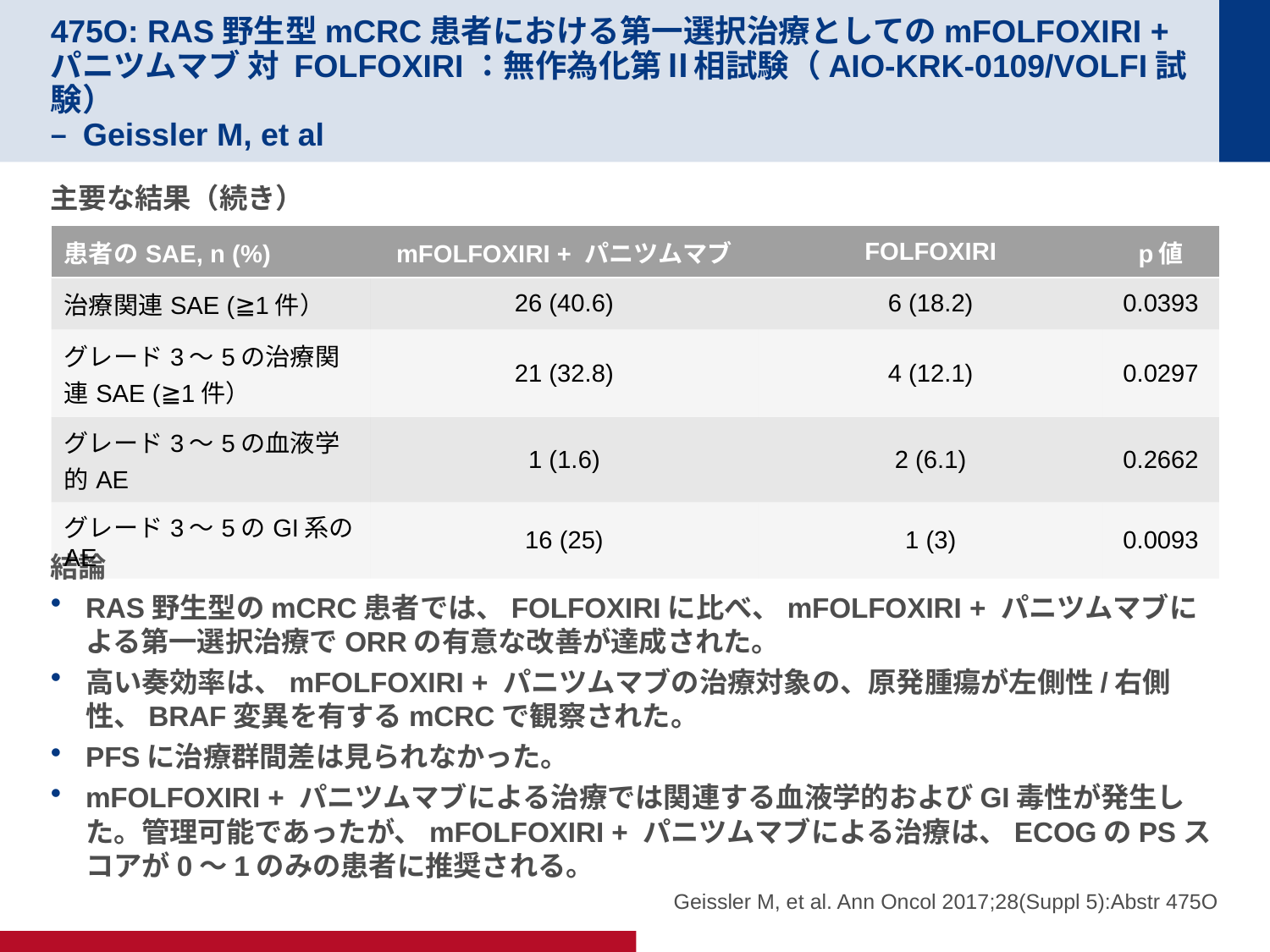

# 475O: RAS野生型mCRC患者における第一選択治療としてのmFOLFOXIRI + パニツムマブ 対 FOLFOXIRI：無作為化第Ⅱ相試験（AIO-KRK-0109/VOLFI試験） – Geissler M, et al
主要な結果（続き）
結論
RAS野生型のmCRC患者では、FOLFOXIRIに比べ、mFOLFOXIRI + パニツムマブによる第一選択治療でORRの有意な改善が達成された。
高い奏効率は、mFOLFOXIRI + パニツムマブの治療対象の、原発腫瘍が左側性/右側性、BRAF変異を有するmCRCで観察された。
PFSに治療群間差は見られなかった。
mFOLFOXIRI + パニツムマブによる治療では関連する血液学的およびGI毒性が発生した。管理可能であったが、mFOLFOXIRI + パニツムマブによる治療は、ECOGのPSスコアが0～1のみの患者に推奨される。
| 患者のSAE, n (%) | mFOLFOXIRI + パニツムマブ | FOLFOXIRI | p値 |
| --- | --- | --- | --- |
| 治療関連SAE (≧1件） | 26 (40.6) | 6 (18.2) | 0.0393 |
| グレード3～5の治療関連SAE (≧1件） | 21 (32.8) | 4 (12.1) | 0.0297 |
| グレード3～5の血液学的AE | 1 (1.6) | 2 (6.1) | 0.2662 |
| グレード3～5のGI系のAE | 16 (25) | 1 (3) | 0.0093 |
Geissler M, et al. Ann Oncol 2017;28(Suppl 5):Abstr 475O